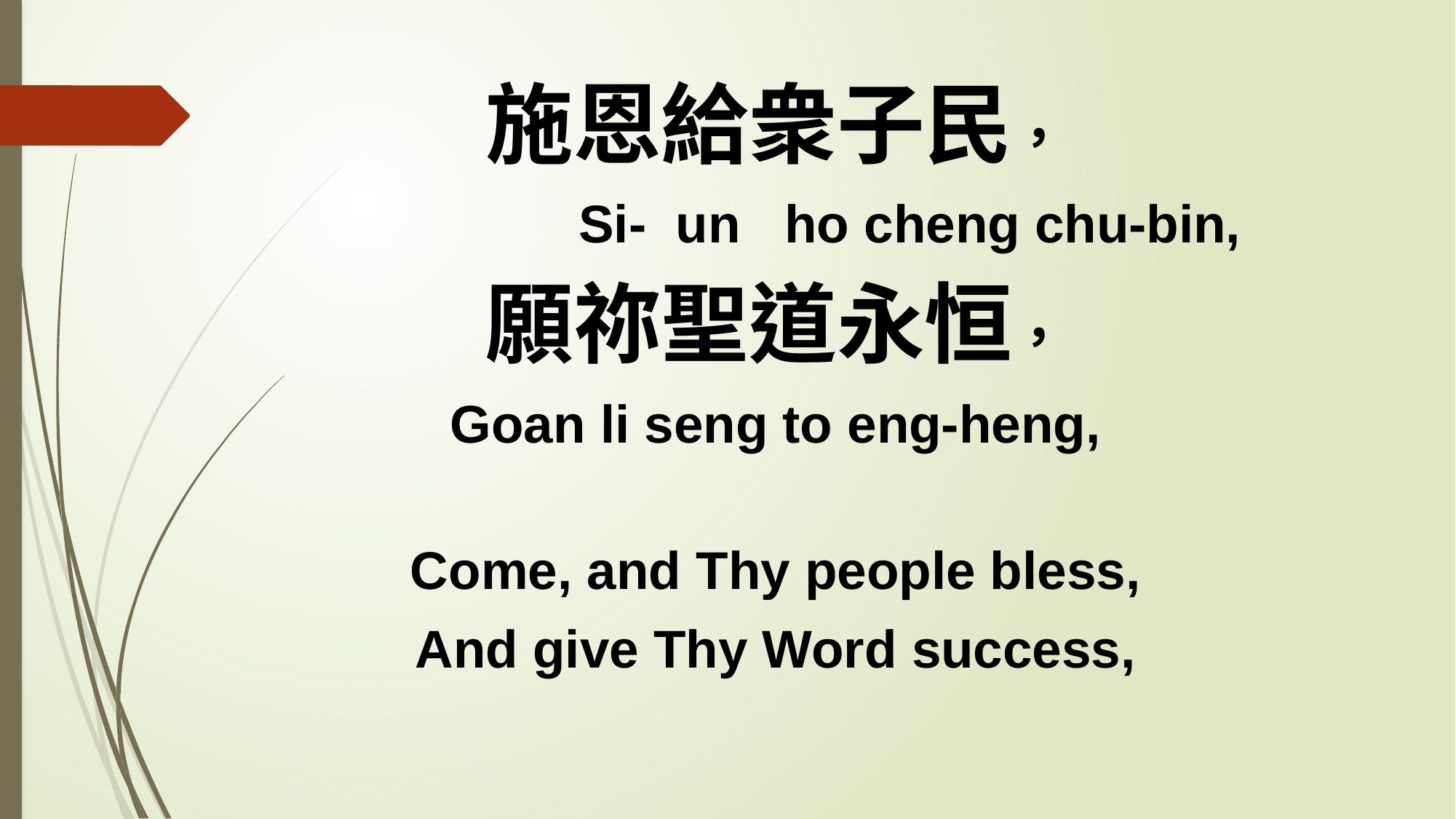

施恩給衆子民，
                      Si-  un   ho cheng chu-bin,
願祢聖道永恒，
Goan li seng to eng-heng,

Come, and Thy people bless,
And give Thy Word success,